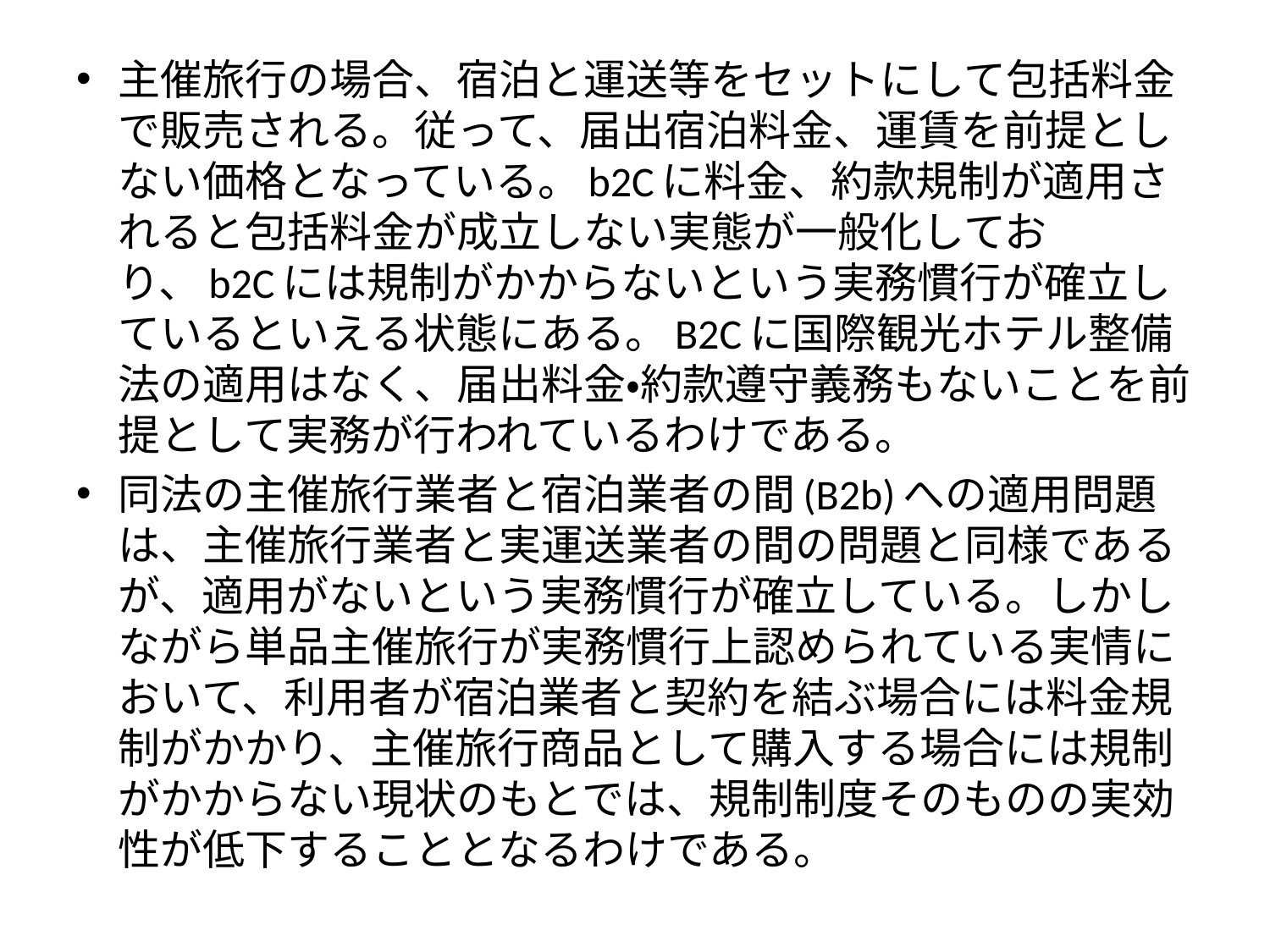

主催旅行の場合、宿泊と運送等をセットにして包括料金で販売される。従って、届出宿泊料金、運賃を前提としない価格となっている。b2Cに料金、約款規制が適用されると包括料金が成立しない実態が一般化しており、b2Cには規制がかからないという実務慣行が確立しているといえる状態にある。B2Cに国際観光ホテル整備法の適用はなく、届出料金・約款遵守義務もないことを前提として実務が行われているわけである。
同法の主催旅行業者と宿泊業者の間(B2b)への適用問題は、主催旅行業者と実運送業者の間の問題と同様であるが、適用がないという実務慣行が確立している。しかしながら単品主催旅行が実務慣行上認められている実情において、利用者が宿泊業者と契約を結ぶ場合には料金規制がかかり、主催旅行商品として購入する場合には規制がかからない現状のもとでは、規制制度そのものの実効性が低下することとなるわけである。